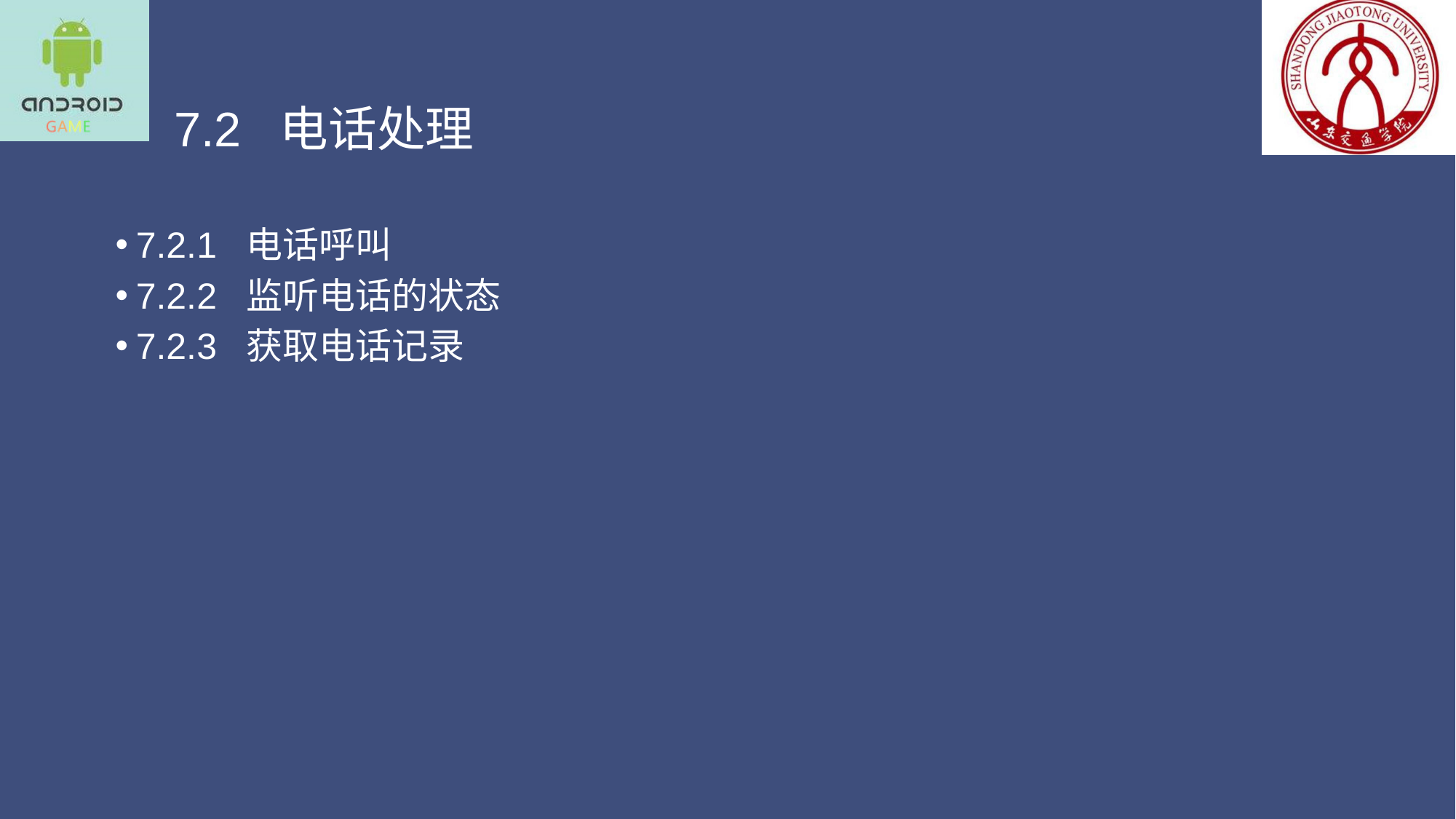

# 7.2  电话处理
7.2.1  电话呼叫
7.2.2  监听电话的状态
7.2.3  获取电话记录